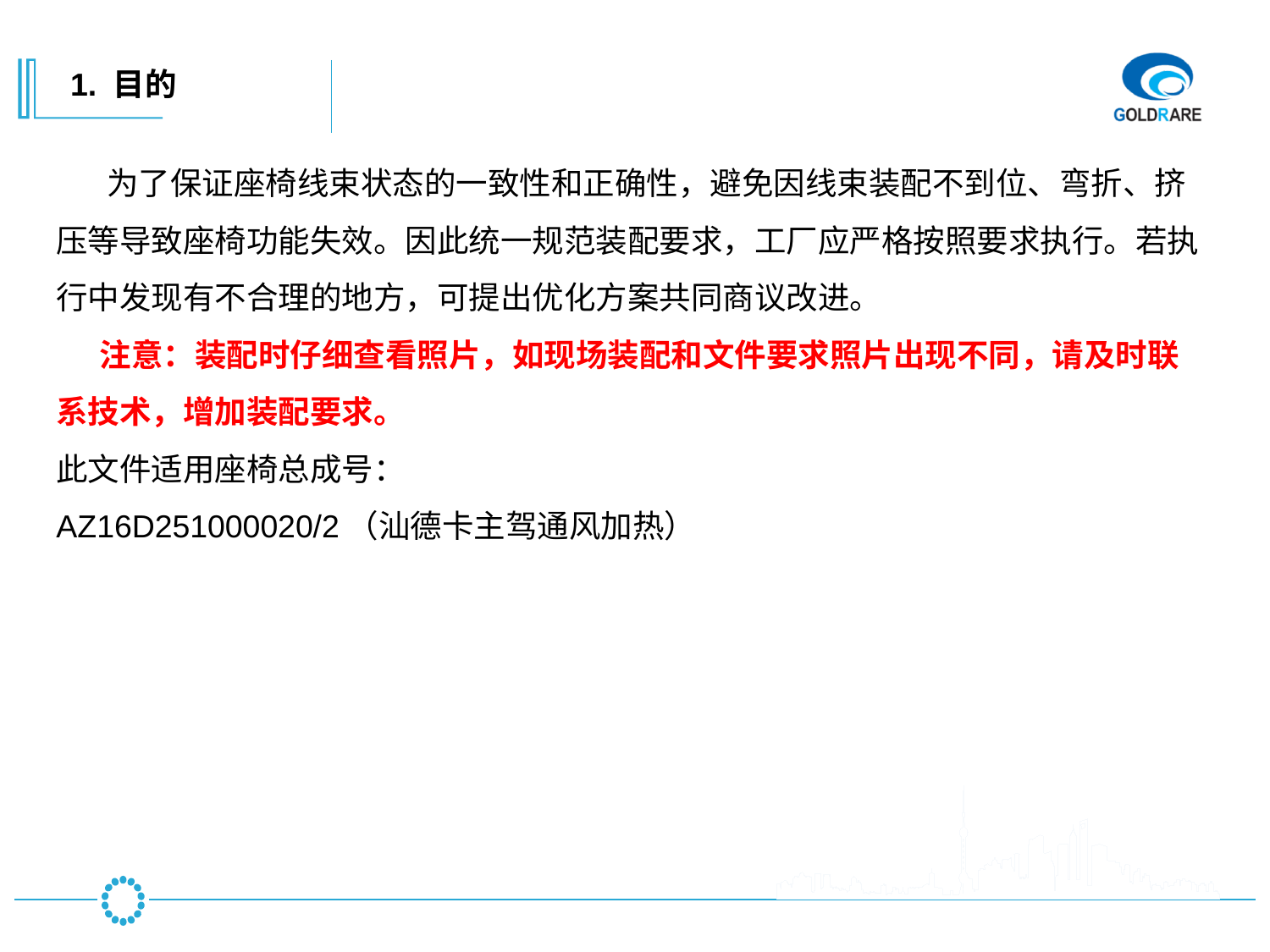

1. 目的
      为了保证座椅线束状态的一致性和正确性，避免因线束装配不到位、弯折、挤压等导致座椅功能失效。因此统一规范装配要求，工厂应严格按照要求执行。若执行中发现有不合理的地方，可提出优化方案共同商议改进。
     注意：装配时仔细查看照片，如现场装配和文件要求照片出现不同，请及时联系技术，增加装配要求。
此文件适用座椅总成号：
AZ16D251000020/2（汕德卡主驾通风加热）